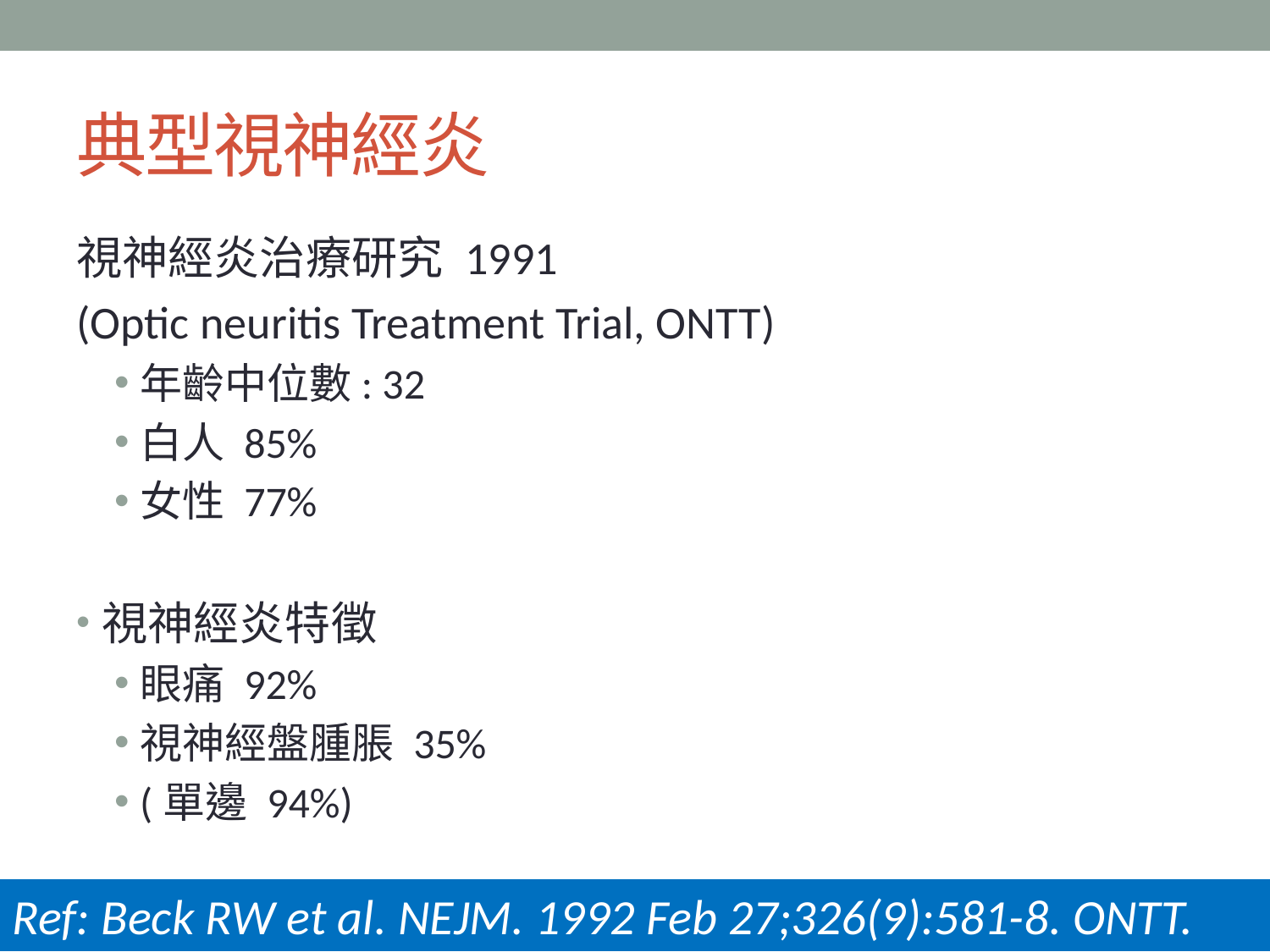

# 典型視神經炎
視神經炎治療研究 1991
(Optic neuritis Treatment Trial, ONTT)
年齡中位數: 32
白人 85%
女性 77%

視神經炎特徵
眼痛 92%
視神經盤腫脹 35%
(單邊 94%)

Ref: Beck RW et al. NEJM. 1992 Feb 27;326(9):581-8. ONTT.